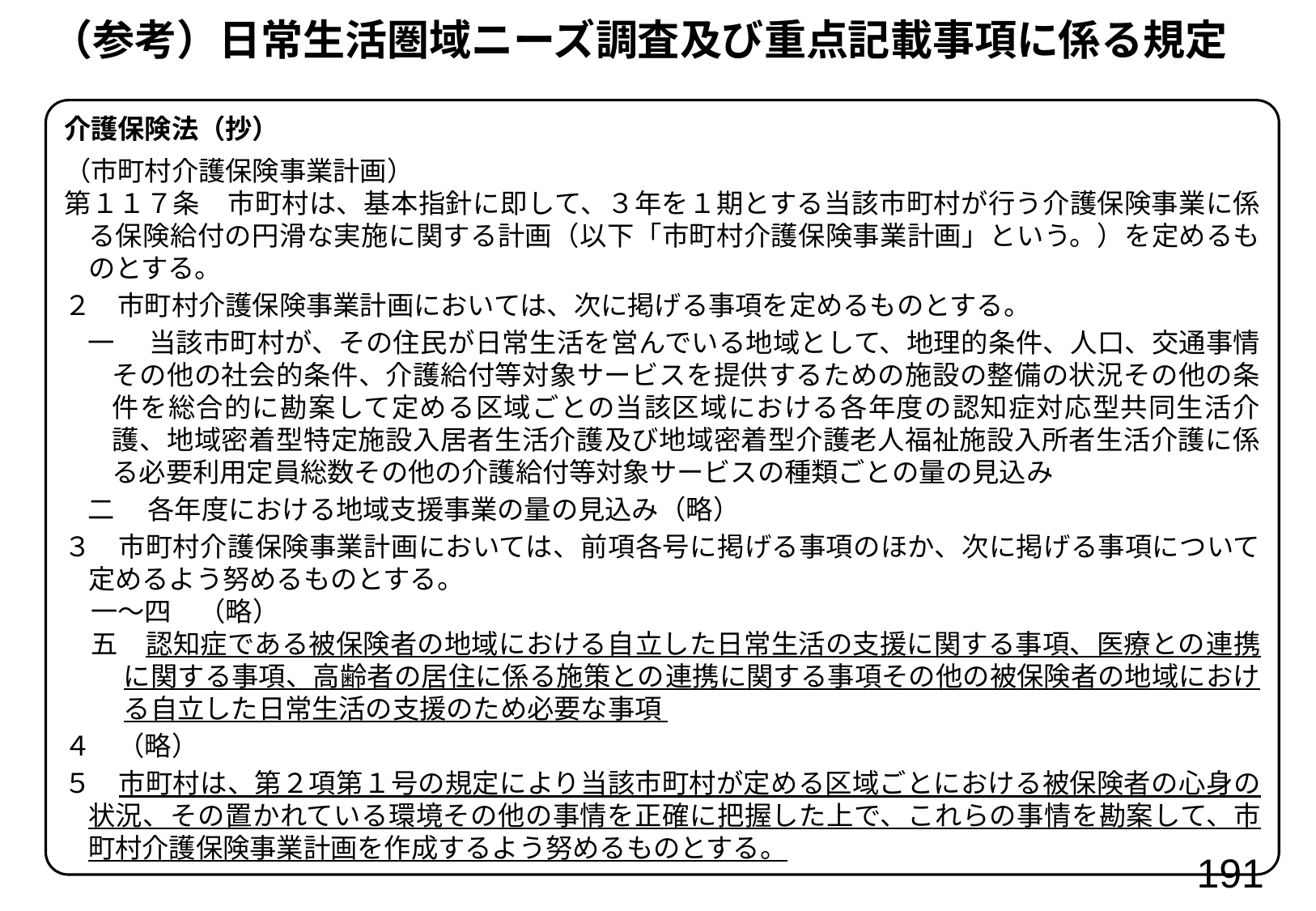

（参考）日常生活圏域ニーズ調査及び重点記載事項に係る規定
介護保険法（抄）
（市町村介護保険事業計画）
第１１７条　市町村は、基本指針に即して、３年を１期とする当該市町村が行う介護保険事業に係る保険給付の円滑な実施に関する計画（以下「市町村介護保険事業計画」という。）を定めるものとする。
２　市町村介護保険事業計画においては、次に掲げる事項を定めるものとする。
一 　当該市町村が、その住民が日常生活を営んでいる地域として、地理的条件、人口、交通事情その他の社会的条件、介護給付等対象サービスを提供するための施設の整備の状況その他の条件を総合的に勘案して定める区域ごとの当該区域における各年度の認知症対応型共同生活介護、地域密着型特定施設入居者生活介護及び地域密着型介護老人福祉施設入所者生活介護に係る必要利用定員総数その他の介護給付等対象サービスの種類ごとの量の見込み
二 　各年度における地域支援事業の量の見込み（略）
３　市町村介護保険事業計画においては、前項各号に掲げる事項のほか、次に掲げる事項について定めるよう努めるものとする。
　一～四　（略）
　五　認知症である被保険者の地域における自立した日常生活の支援に関する事項、医療との連携に関する事項、高齢者の居住に係る施策との連携に関する事項その他の被保険者の地域における自立した日常生活の支援のため必要な事項
４　（略）
５　市町村は、第２項第１号の規定により当該市町村が定める区域ごとにおける被保険者の心身の状況、その置かれている環境その他の事情を正確に把握した上で、これらの事情を勘案して、市町村介護保険事業計画を作成するよう努めるものとする。

191